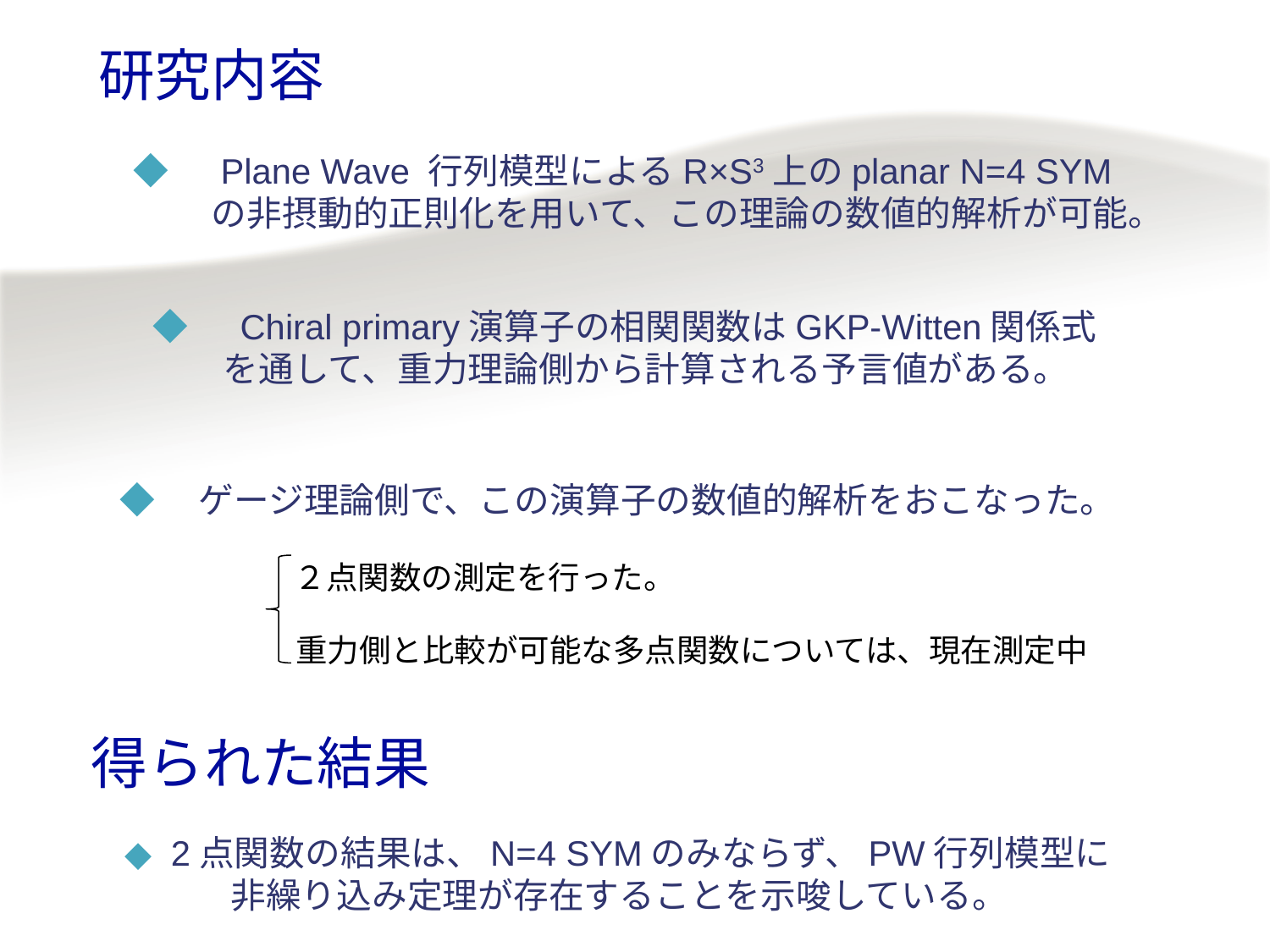

# 研究内容
◆　Plane Wave 行列模型によるR×S3上のplanar N=4 SYM
　　 の非摂動的正則化を用いて、この理論の数値的解析が可能。
◆　Chiral primary演算子の相関関数はGKP-Witten関係式
　　を通して、重力理論側から計算される予言値がある。
◆　ゲージ理論側で、この演算子の数値的解析をおこなった。
２点関数の測定を行った。

重力側と比較が可能な多点関数については、現在測定中
得られた結果
◆  2点関数の結果は、N=4 SYMのみならず、PW行列模型に
　　　非繰り込み定理が存在することを示唆している。